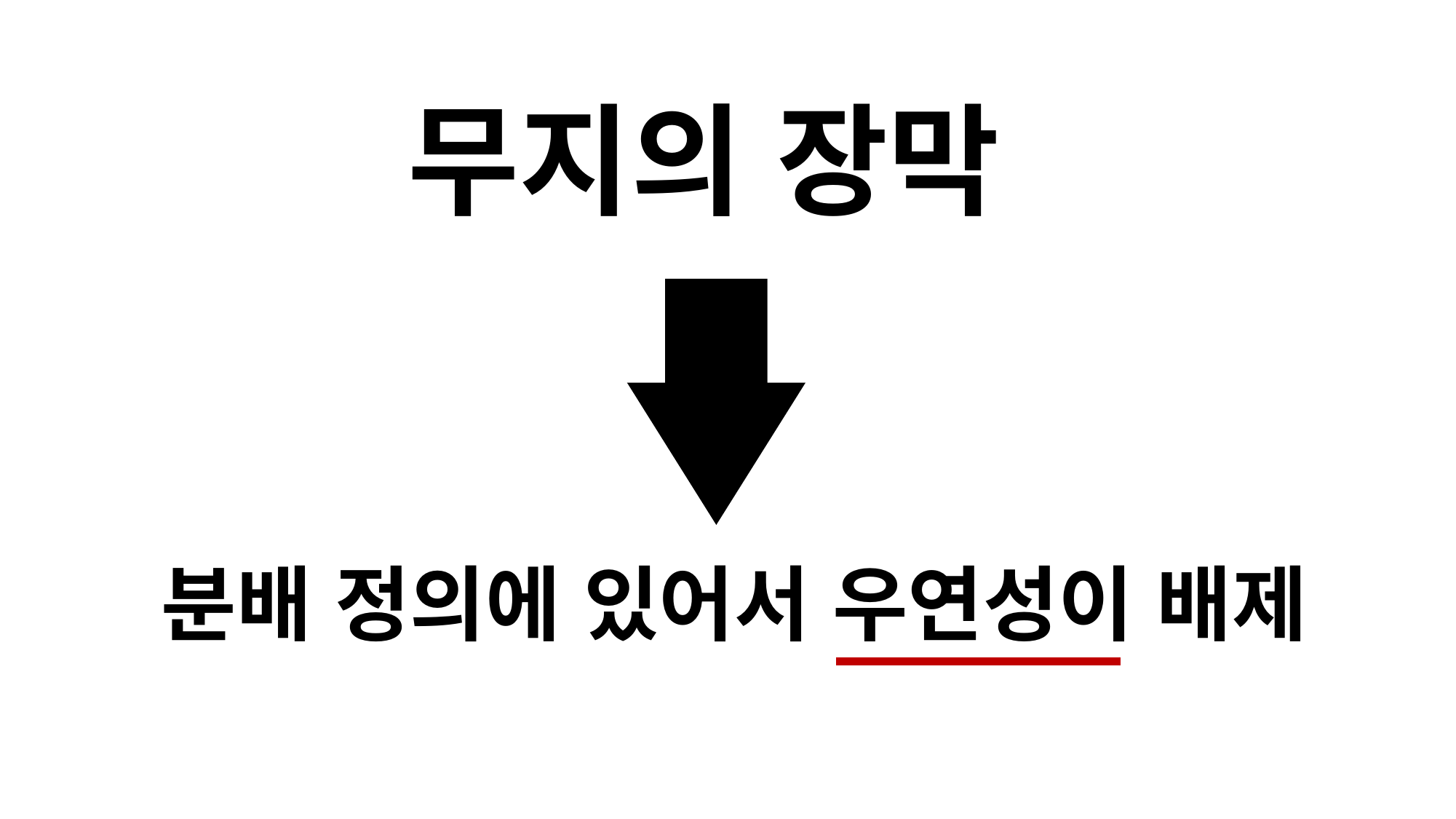

# 무지의 장막

분배 정의에 있어서 우연성이 배제